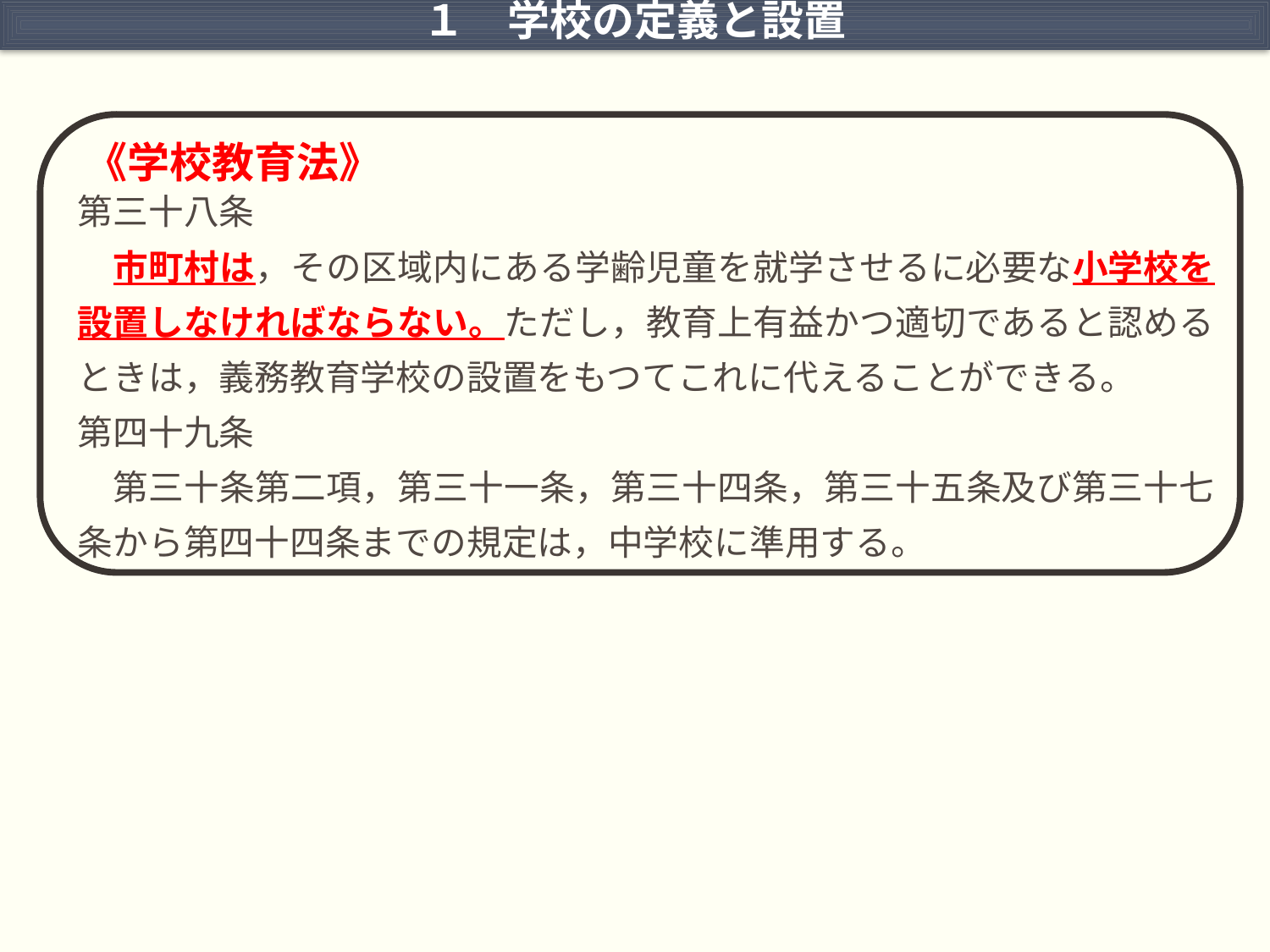

１　学校の定義と設置

 《学校教育法》
第三十八条
　市町村は，その区域内にある学齢児童を就学させるに必要な小学校を設置しなければならない。ただし，教育上有益かつ適切であると認めるときは，義務教育学校の設置をもつてこれに代えることができる。
第四十九条
　第三十条第二項，第三十一条，第三十四条，第三十五条及び第三十七条から第四十四条までの規定は，中学校に準用する。